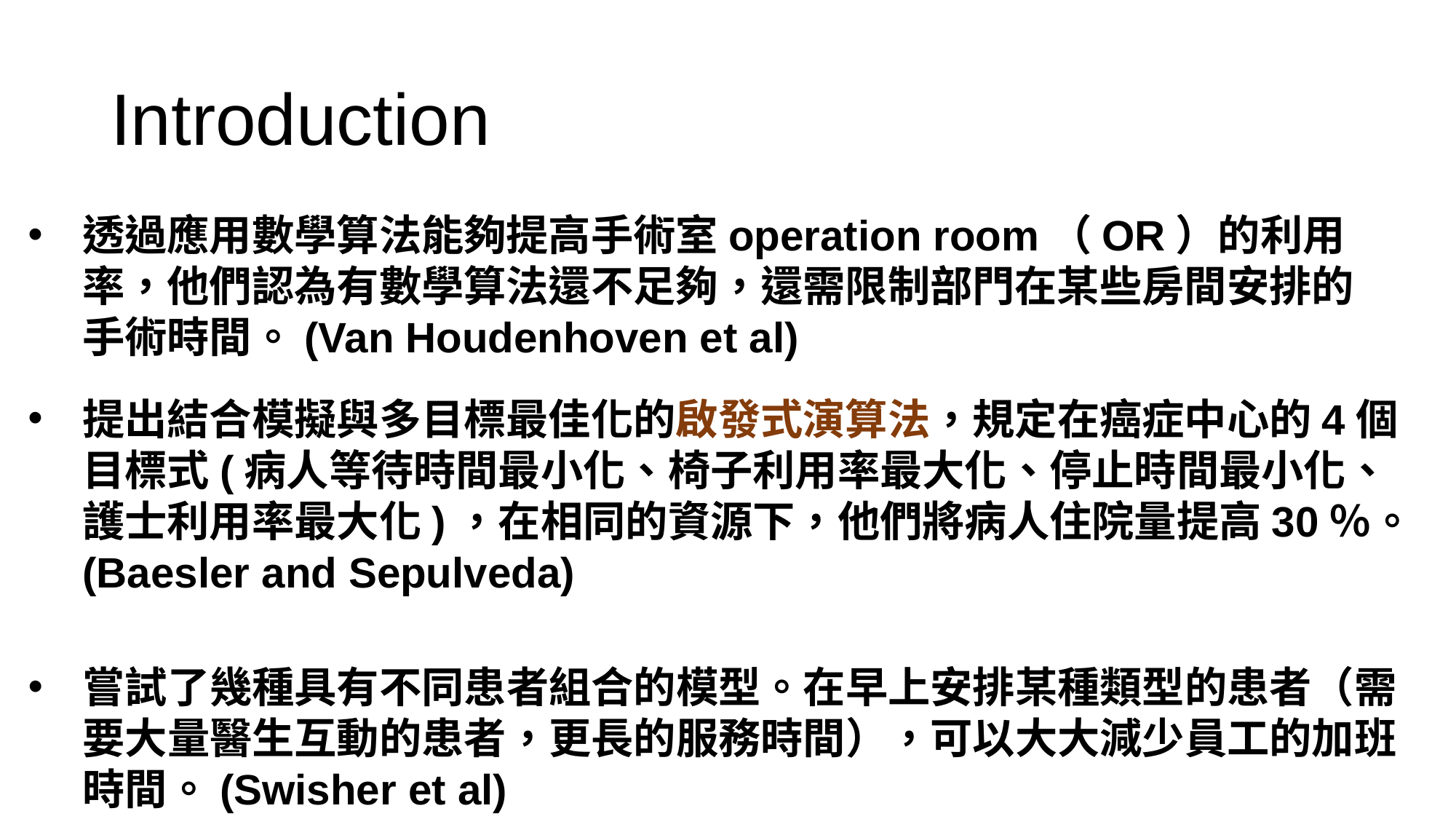

Introduction
透過應用數學算法能夠提高手術室operation room（OR）的利用率，他們認為有數學算法還不足夠，還需限制部門在某些房間安排的手術時間。(Van Houdenhoven et al)
提出結合模擬與多目標最佳化的啟發式演算法，規定在癌症中心的4個目標式(病人等待時間最小化、椅子利用率最大化、停止時間最小化、護士利用率最大化)，在相同的資源下，他們將病人住院量提高30％。(Baesler and Sepulveda)
嘗試了幾種具有不同患者組合的模型。在早上安排某種類型的患者（需要大量醫生互動的患者，更長的服務時間），可以大大減少員工的加班時間。(Swisher et al)